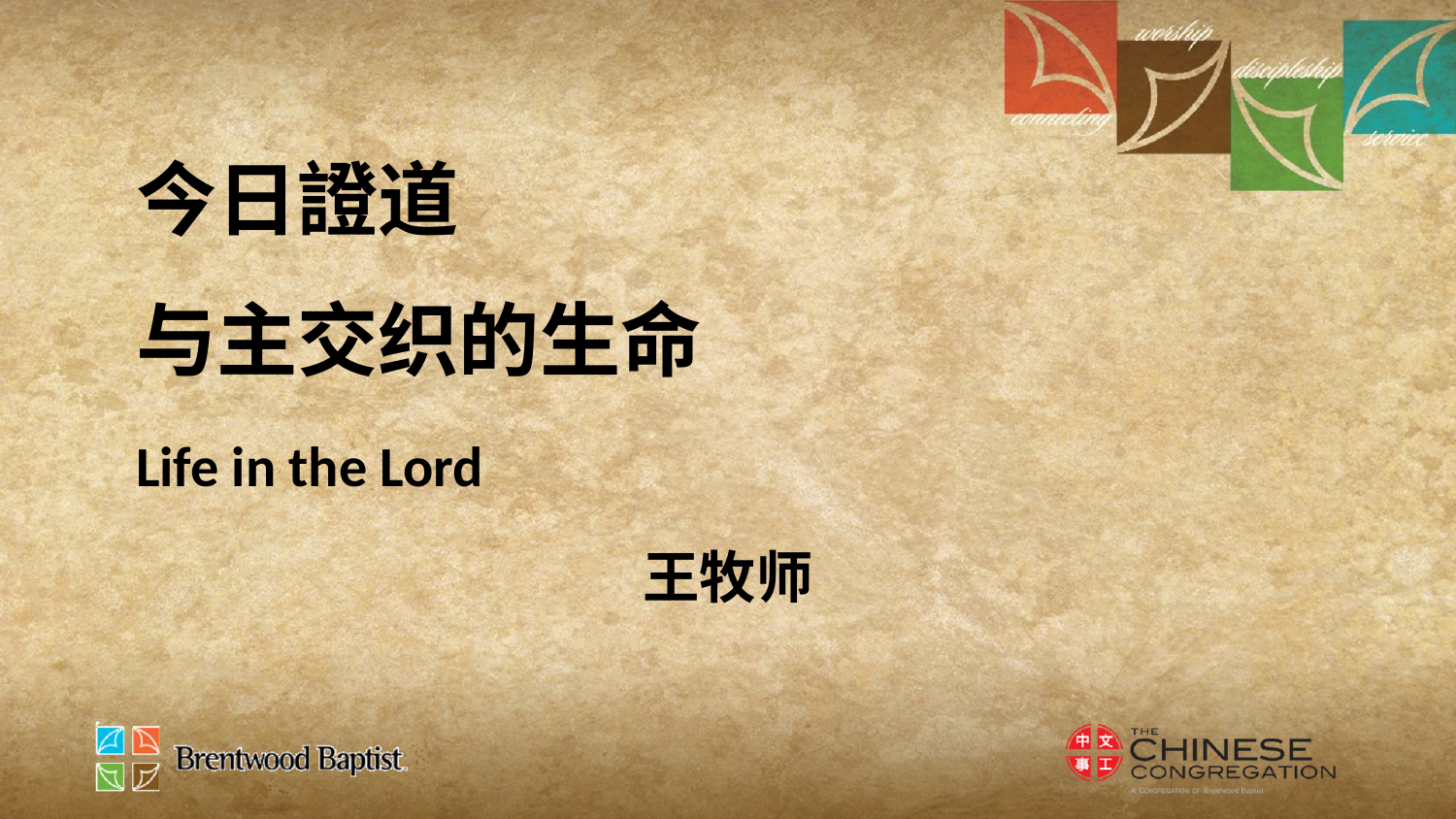

今日證道

与主交织的生命

Life in the Lord

王牧师